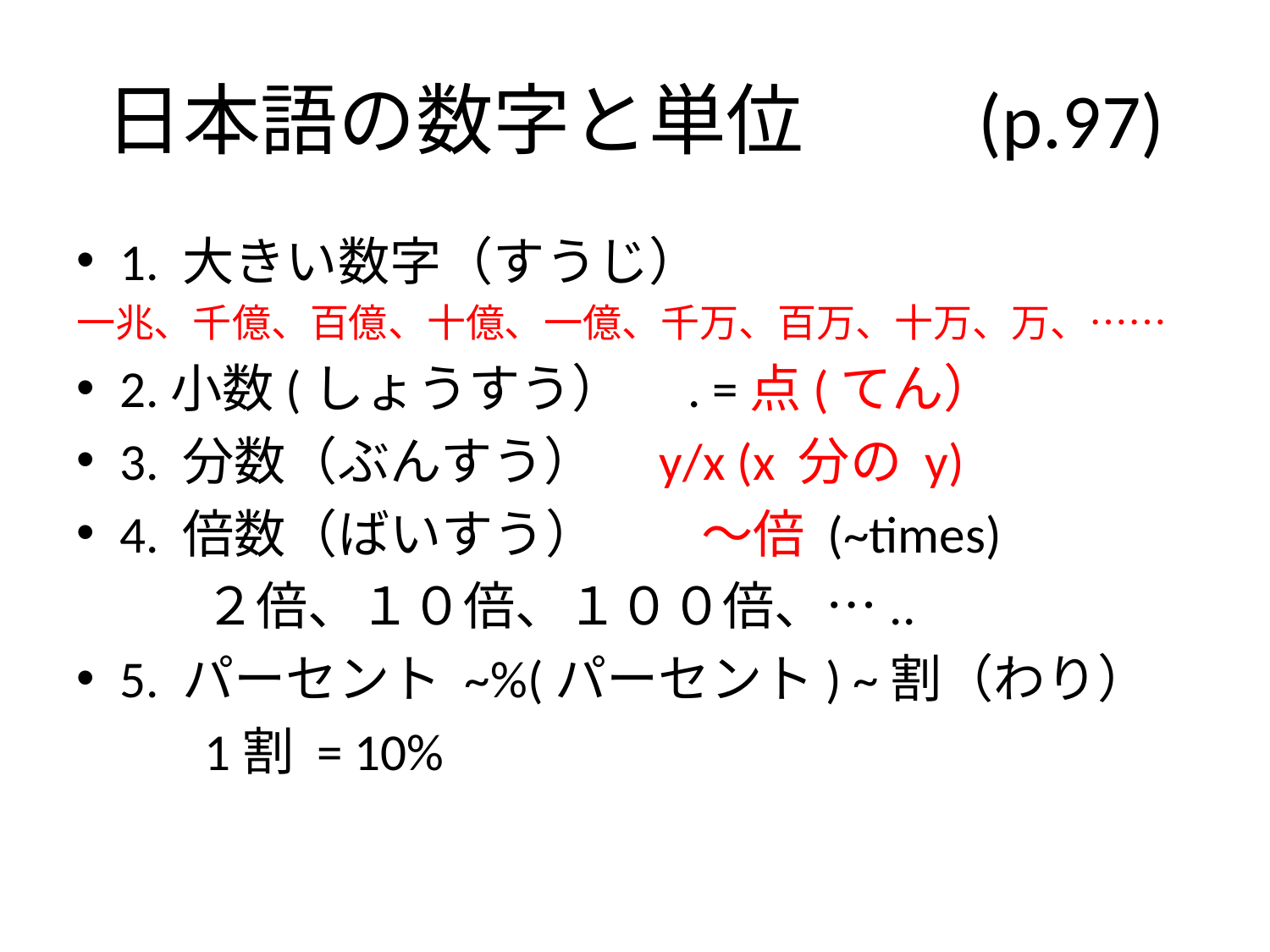

# 日本語の数字と単位　　(p.97)
1. 大きい数字（すうじ）
一兆、千億、百億、十億、一億、千万、百万、十万、万、……
2.小数(しょうすう）　. =点(てん）
3. 分数（ぶんすう）　y/x (x 分の y)
4. 倍数（ばいすう）　　〜倍 (~times)
          ２倍、１０倍、１００倍、…..
5. パーセント ~%(パーセント) ~割（わり）
		 1割 = 10%